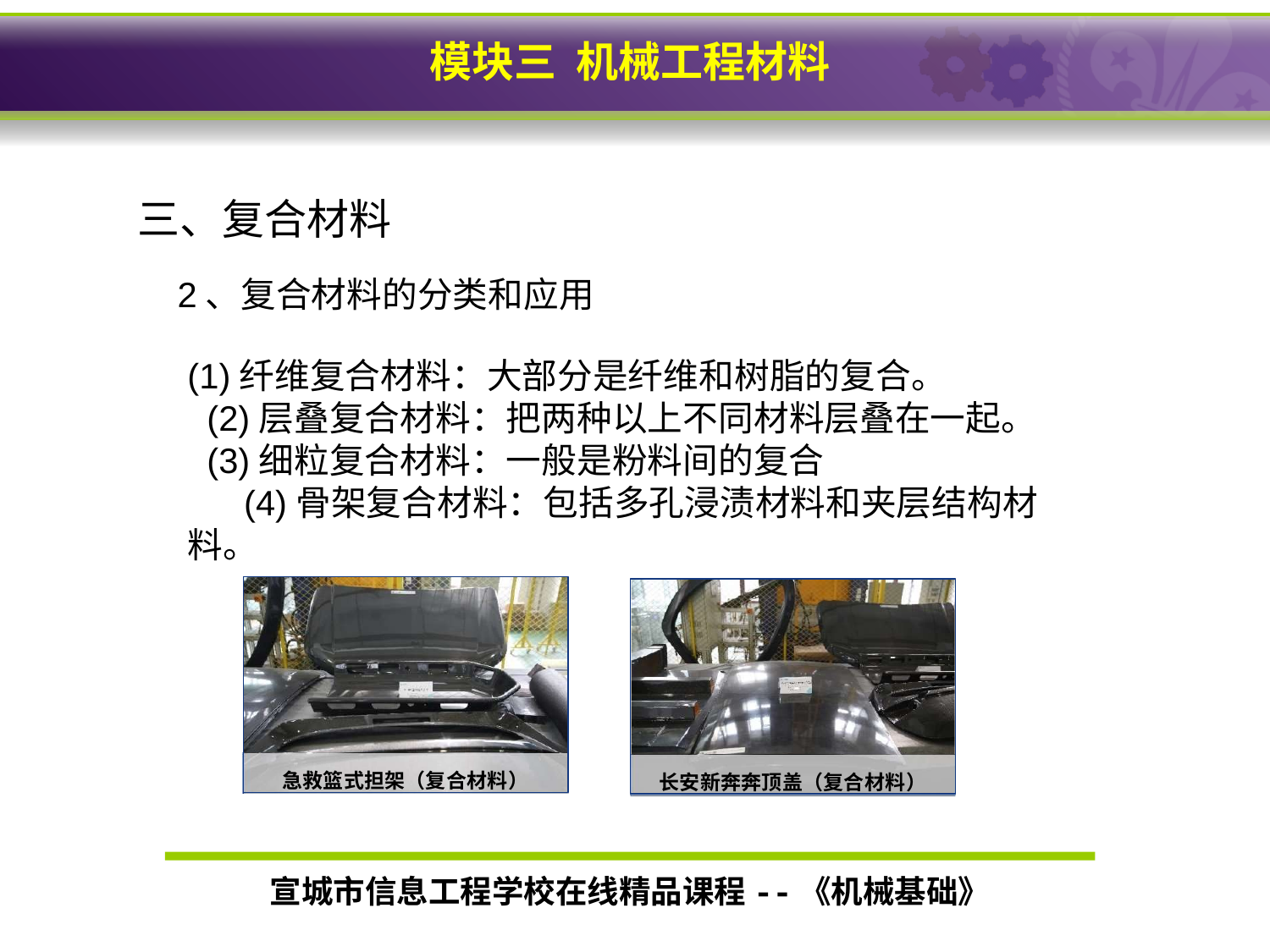

三、复合材料
2、复合材料的分类和应用
(1)纤维复合材料：大部分是纤维和树脂的复合。  (2)层叠复合材料：把两种以上不同材料层叠在一起。  (3)细粒复合材料：一般是粉料间的复合  (4)骨架复合材料：包括多孔浸渍材料和夹层结构材料。

急救篮式担架（复合材料）

长安新奔奔顶盖（复合材料）